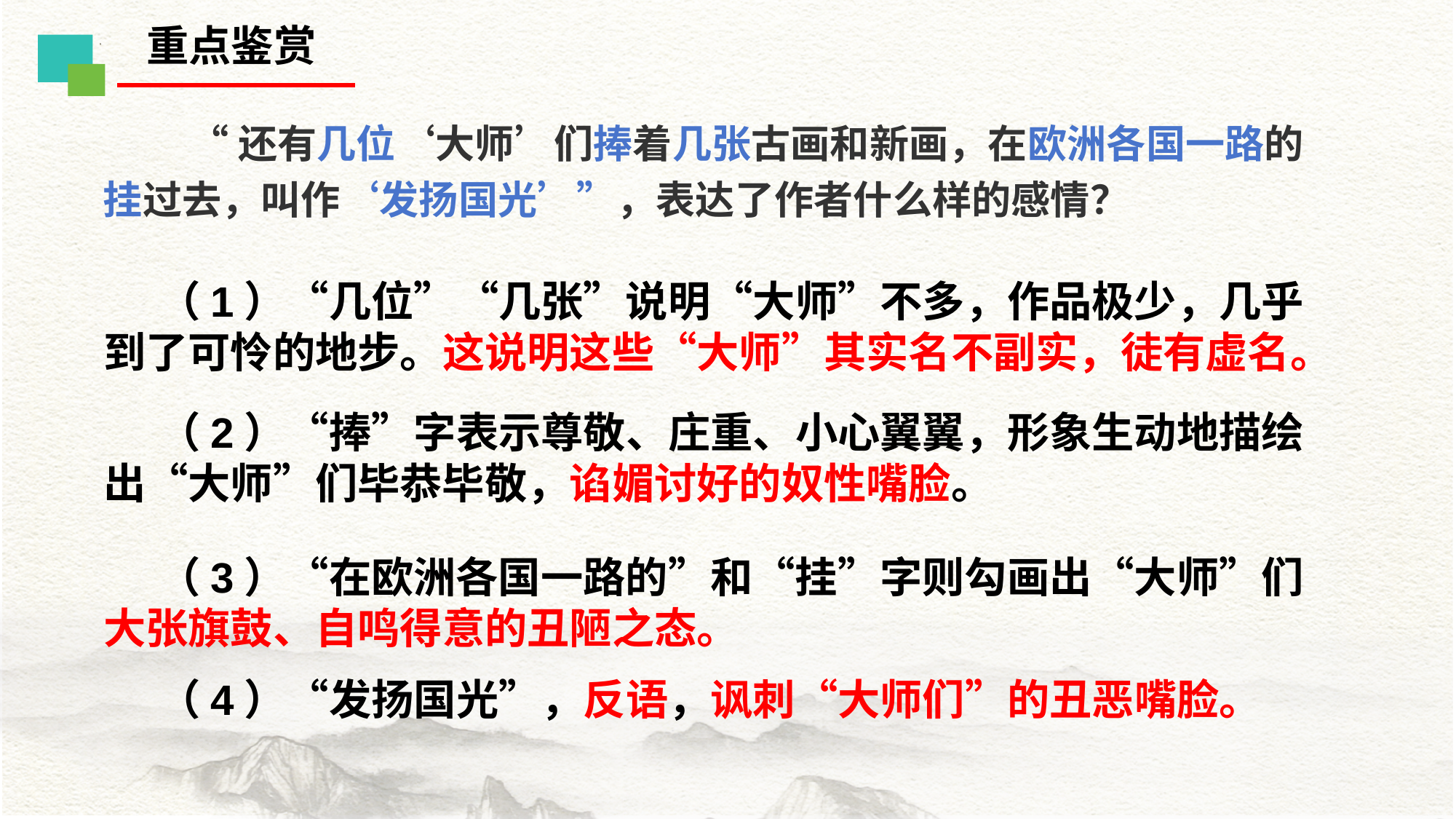

重点鉴赏

“还有几位‘大师’们捧着几张古画和新画，在欧洲各国一路的挂过去，叫作‘发扬国光’”，表达了作者什么样的感情？
（1）“几位”“几张”说明“大师”不多，作品极少，几乎到了可怜的地步。这说明这些“大师”其实名不副实，徒有虚名。
（2）“捧”字表示尊敬、庄重、小心翼翼，形象生动地描绘出“大师”们毕恭毕敬，谄媚讨好的奴性嘴脸。
（3）“在欧洲各国一路的”和“挂”字则勾画出“大师”们大张旗鼓、自鸣得意的丑陋之态。
（4）“发扬国光”，反语，讽刺“大师们”的丑恶嘴脸。